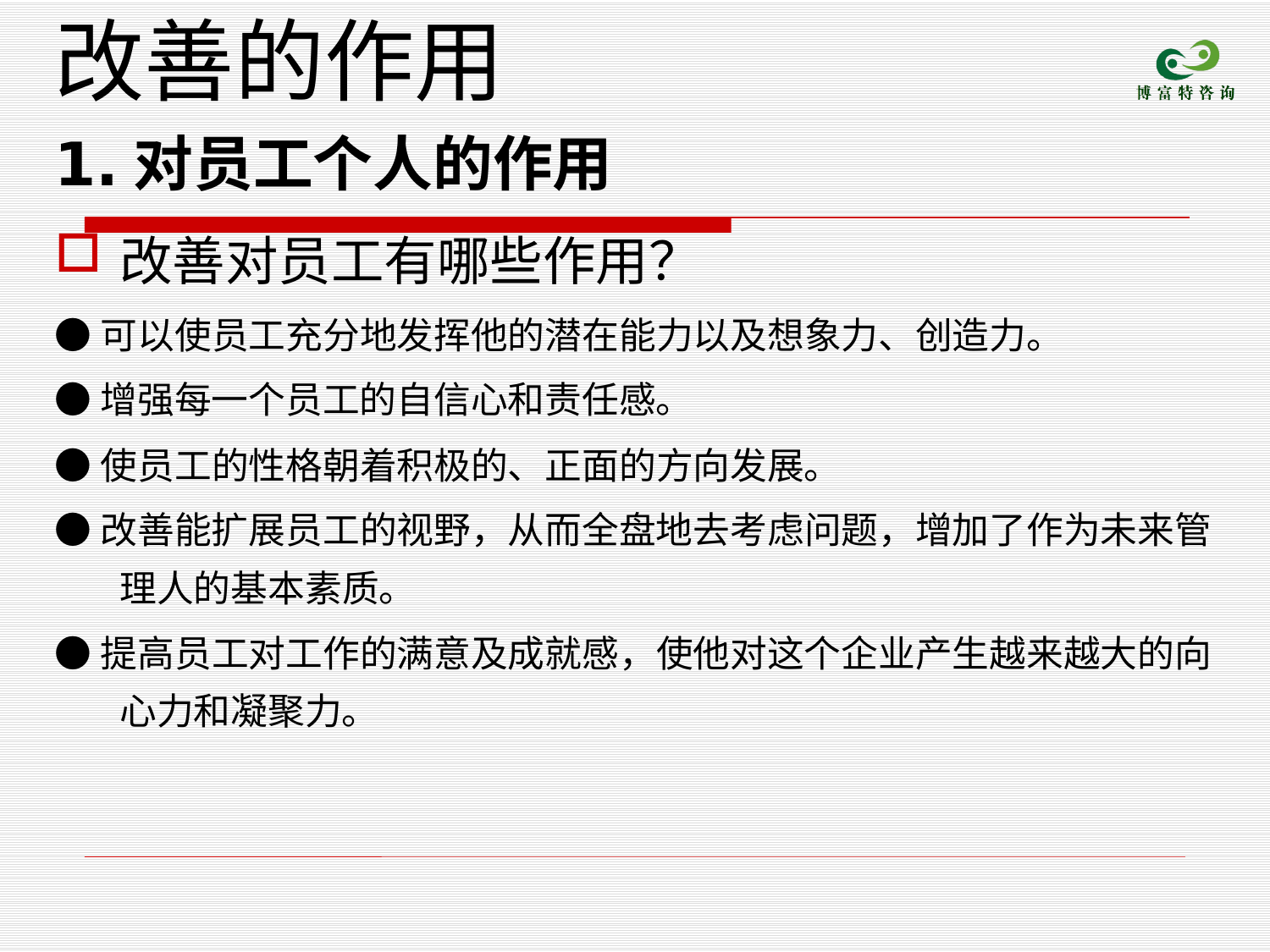

# 改善的作用

1.对员工个人的作用
改善对员工有哪些作用？
●可以使员工充分地发挥他的潜在能力以及想象力、创造力。
●增强每一个员工的自信心和责任感。
●使员工的性格朝着积极的、正面的方向发展。
●改善能扩展员工的视野，从而全盘地去考虑问题，增加了作为未来管理人的基本素质。
●提高员工对工作的满意及成就感，使他对这个企业产生越来越大的向心力和凝聚力。
620